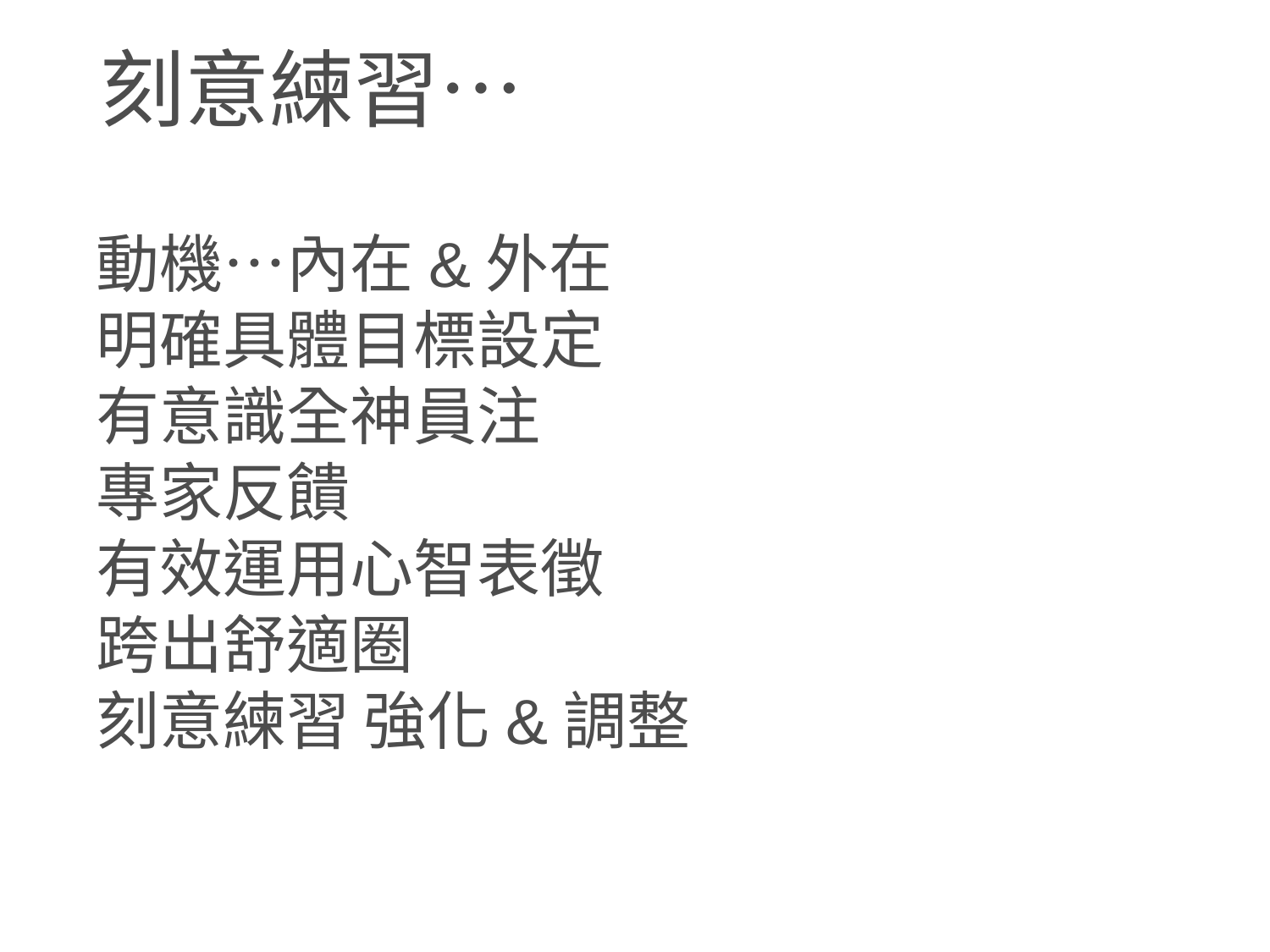

刻意練習…
動機…內在&外在
明確具體目標設定
有意識全神員注
專家反饋
有效運用心智表徵
跨出舒適圈
刻意練習 強化&調整